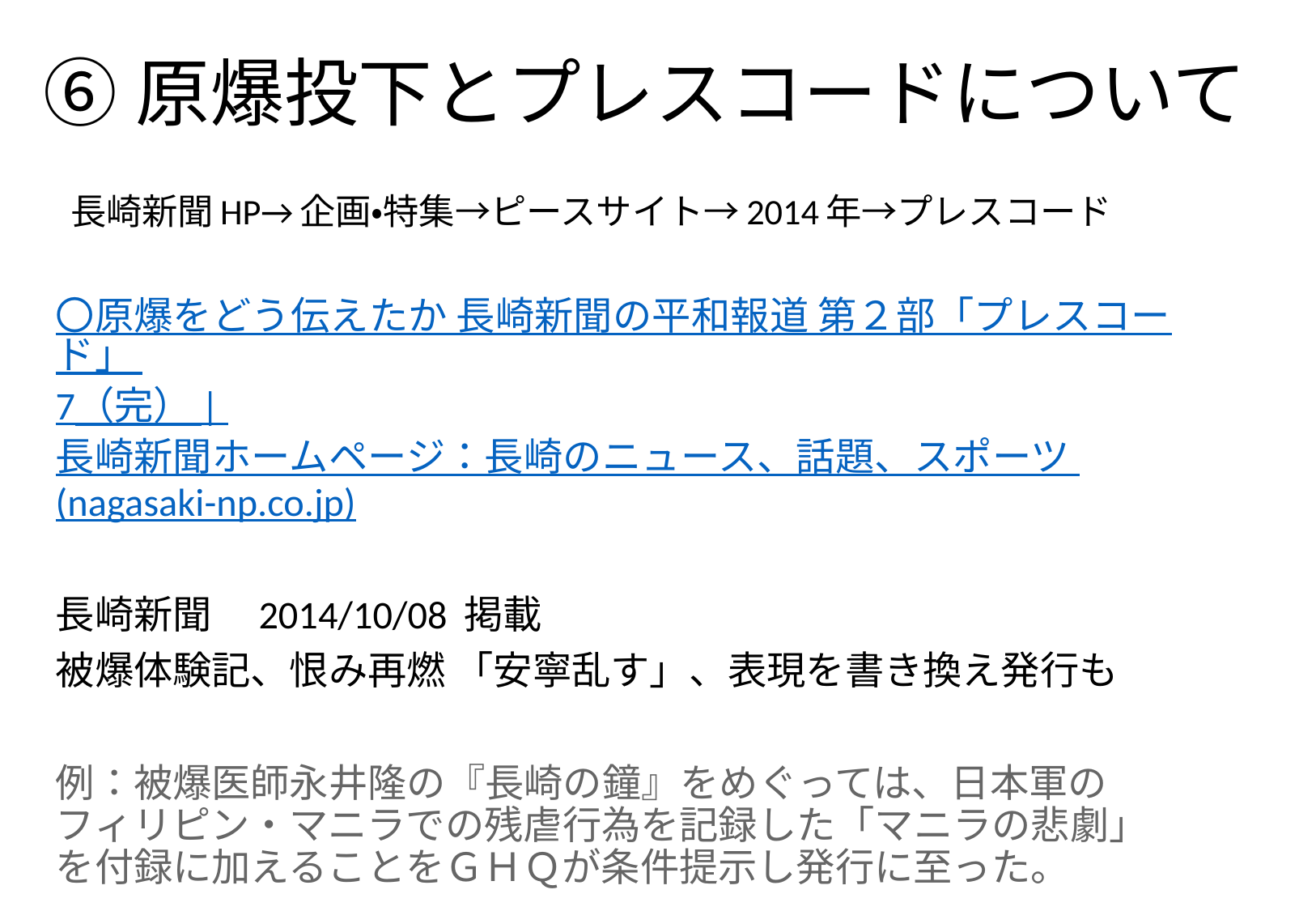

# ⑥原爆投下とプレスコードについて
長崎新聞HP→企画・特集→ピースサイト→2014年→プレスコード
〇原爆をどう伝えたか 長崎新聞の平和報道 第２部「プレスコード」 7（完） | 長崎新聞ホームページ：長崎のニュース、話題、スポーツ (nagasaki-np.co.jp)

長崎新聞　2014/10/08 掲載
被爆体験記、恨み再燃 「安寧乱す」、表現を書き換え発行も

例：被爆医師永井隆の『長崎の鐘』をめぐっては、日本軍のフィリピン・マニラでの残虐行為を記録した「マニラの悲劇」を付録に加えることをＧＨＱが条件提示し発行に至った。